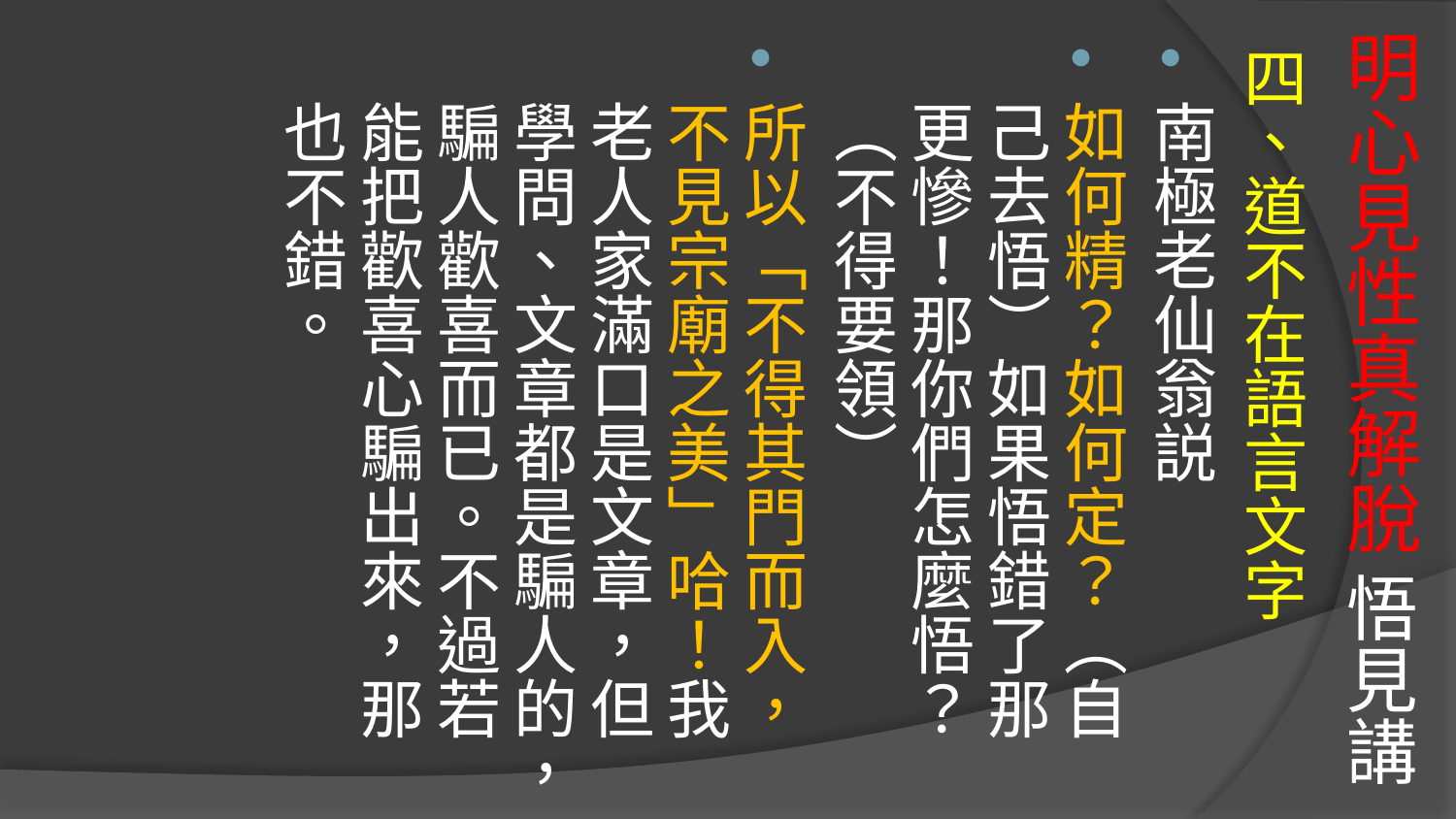

# 明心見性真解脫 悟見講
四、道不在語言文字
南極老仙翁説
如何精？如何定？（自己去悟）如果悟錯了那更慘！那你們怎麼悟？（不得要領）
所以「不得其門而入，不見宗廟之美」哈！我老人家滿口是文章，但學問、文章都是騙人的，騙人歡喜而已。不過若能把歡喜心騙出來，那也不錯。